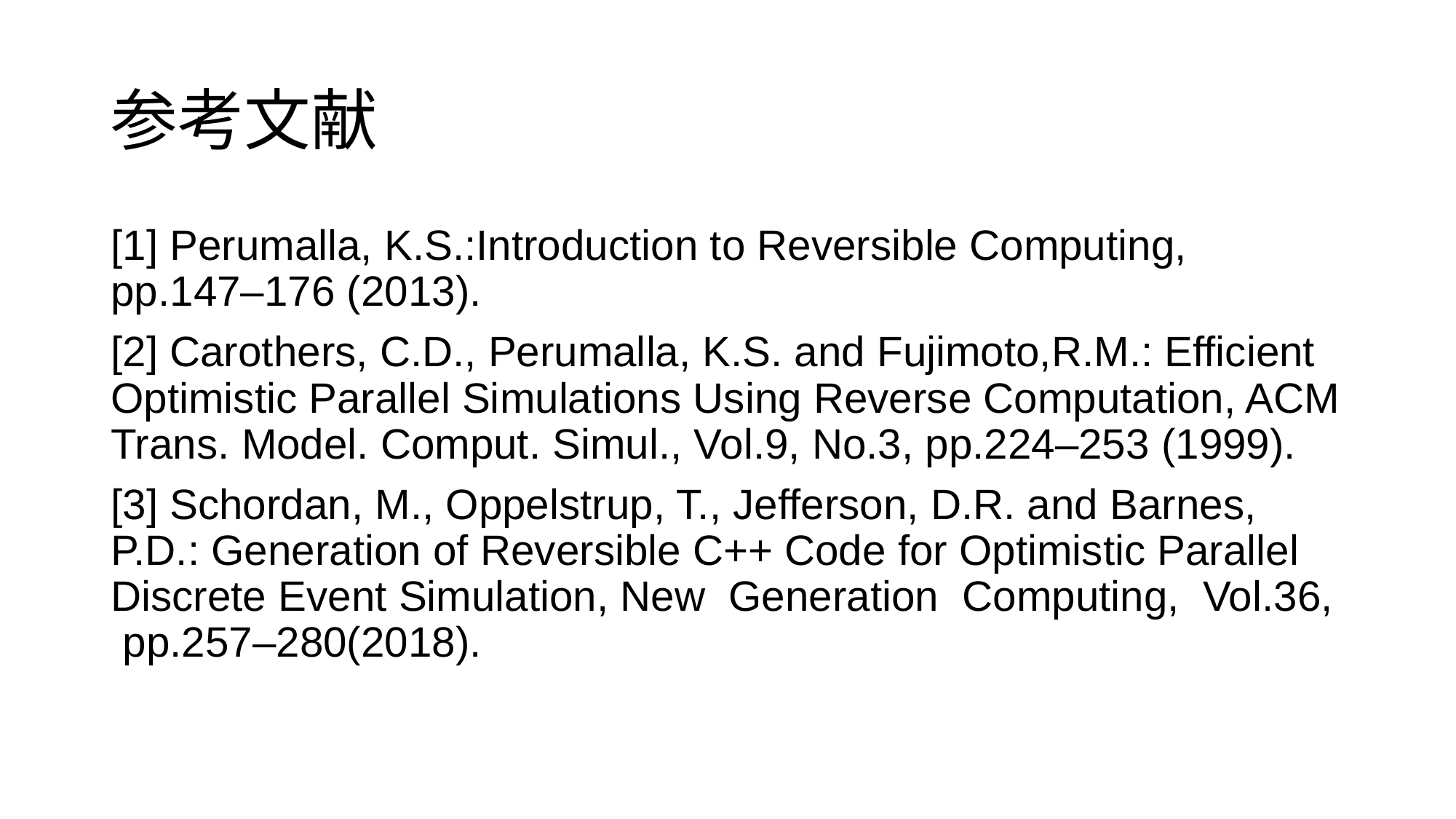

# 参考文献
[1] Perumalla, K.S.:Introduction to Reversible Computing, pp.147–176 (2013).
[2] Carothers, C.D., Perumalla, K.S. and Fujimoto,R.M.: Efficient Optimistic Parallel Simulations Using Reverse Computation, ACM Trans. Model. Comput. Simul., Vol.9, No.3, pp.224–253 (1999).
[3] Schordan, M., Oppelstrup, T., Jefferson, D.R. and Barnes, P.D.: Generation of Reversible C++ Code for Optimistic Parallel Discrete Event Simulation, New  Generation  Computing,  Vol.36,  pp.257–280(2018).